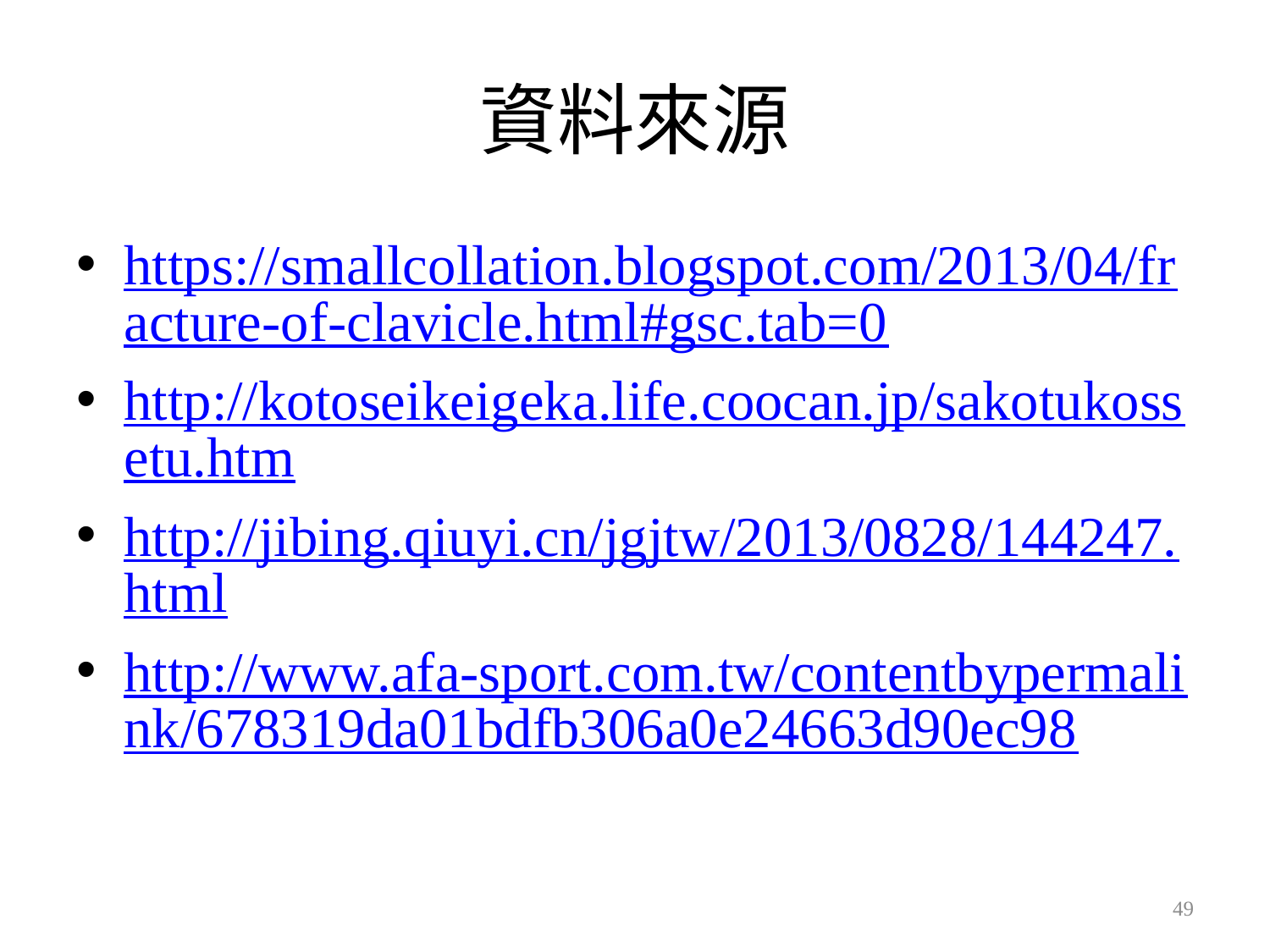

# 資料來源
https://smallcollation.blogspot.com/2013/04/fracture-of-clavicle.html#gsc.tab=0
http://kotoseikeigeka.life.coocan.jp/sakotukossetu.htm
http://jibing.qiuyi.cn/jgjtw/2013/0828/144247.html
http://www.afa-sport.com.tw/contentbypermalink/678319da01bdfb306a0e24663d90ec98

49